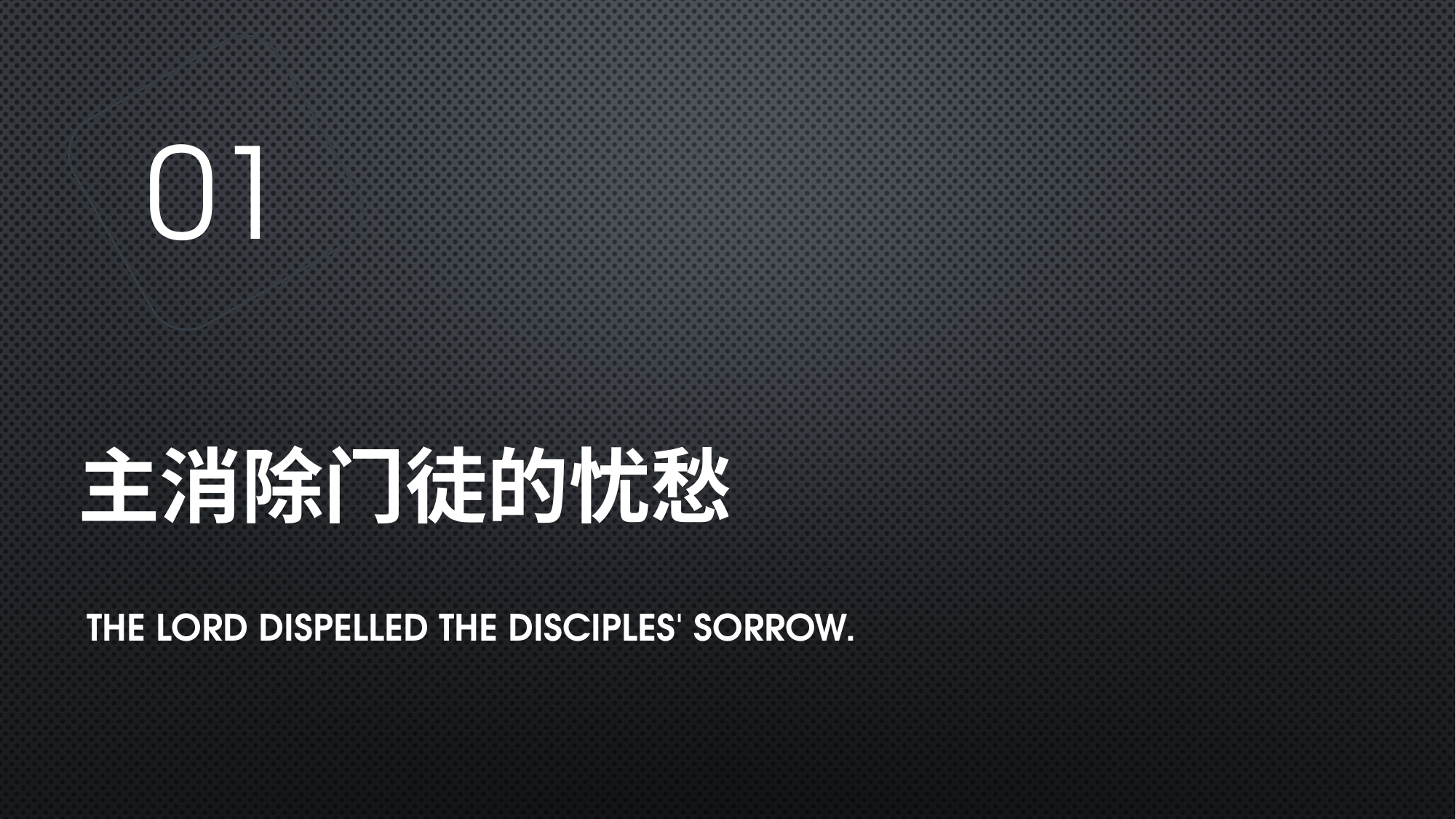

01
# 主消除门徒的忧愁
The Lord dispelled the disciples' sorrow.